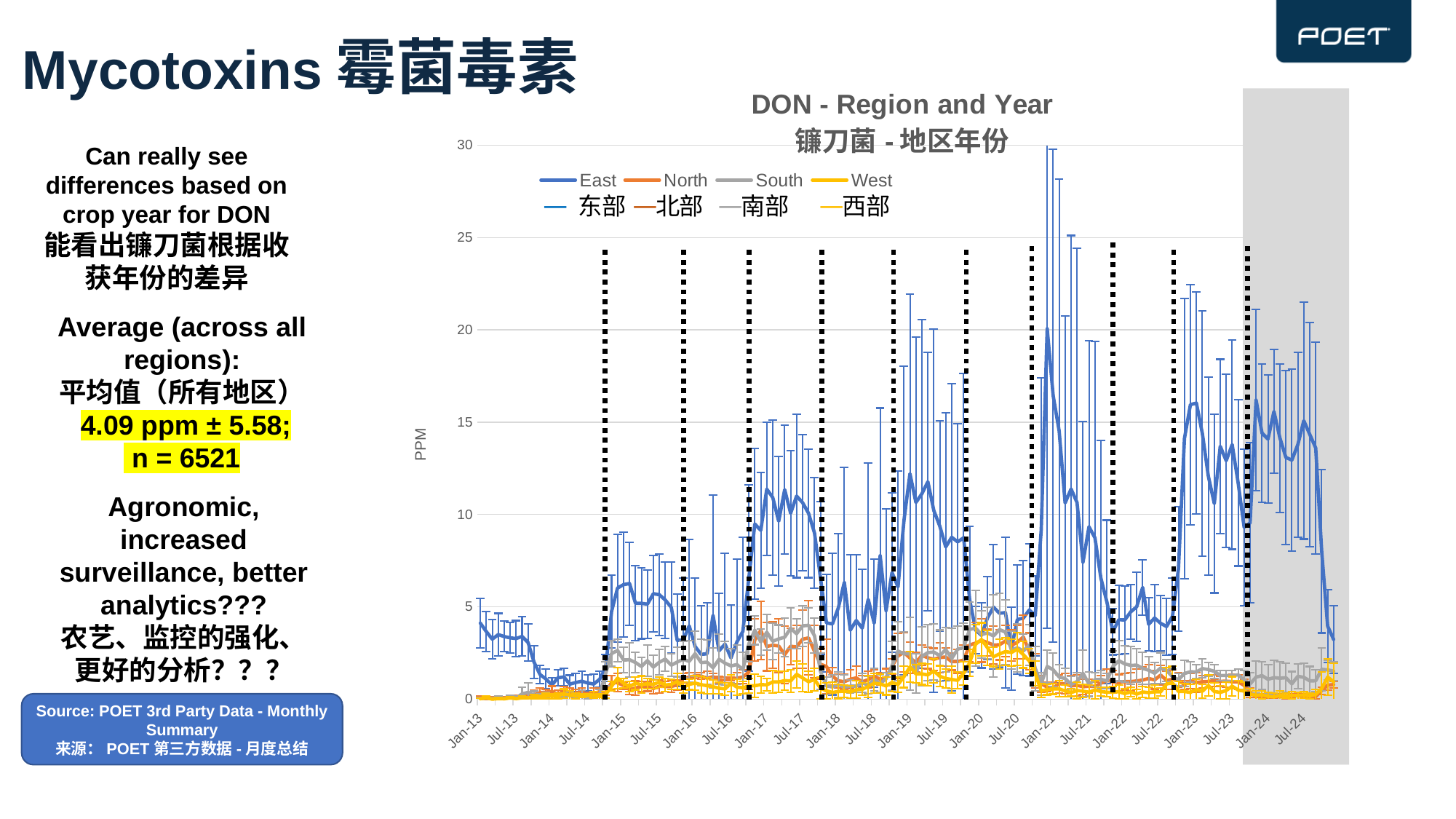

# Mycotoxins霉菌毒素

### Chart: DON - Region and Year
镰刀菌-地区年份

| Category |  |  |  |  |
|---|---|---|---|---|
| 41275 | 4.1151515571 | 0.0500000017 | 0.0333333338 | 0.0222222226 |
| 41306 | 3.6593750045 | 0.028571429 | 0.0666666677 | 0.0666666689 |
| 41334 | 3.2481481527 | 0.0538461546 | 0.0181818185 | 0.0 |
| 41365 | 3.4944444762 | 0.0500000007 | 0.0555555572 | 0.0250000004 |
| 41395 | 3.388888874 | 0.0500000007 | 0.028571429 | 0.0142857145 |
| 41426 | 3.3200000008 | 0.0800000012 | 0.1000000027 | 0.0666666677 |
| 41456 | 3.2807692289 | 0.0833333358 | 0.0666666689 | 0.0250000004 |
| 41487 | 3.3967741709 | 0.0800000012 | 0.2833333363 | 0.0714285725 |
| 41518 | 3.0675675692 | 0.1000000026 | 0.3666666705 | 0.0714285725 |
| 41548 | 2.0037037134 | 0.2266666671 | 0.208333334 | 0.1307692327 |
| 41579 | 1.3300000042 | 0.349999999 | 0.1166666684 | 0.114285716 |
| 41609 | 1.0909090814 | 0.3750000037 | 0.2200000063 | 0.1571428605 |
| 41640 | 0.7625000123 | 0.4166666654 | 0.1666666716 | 0.1571428616 |
| 41671 | 1.1545454508 | 0.2600000009 | 0.1833333373 | 0.171428575 |
| 41699 | 1.2000000125 | 0.4416666757 | 0.2166666718 | 0.2923076961 |
| 41730 | 0.8111111157 | 0.2833333313 | 0.2000000055 | 0.2142857207 |
| 41760 | 0.9000000184 | 0.3000000057 | 0.1166666696 | 0.171428575 |
| 41791 | 0.9692307802 | 0.4166666692 | 0.2333333356 | 0.2000000055 |
| 41821 | 0.8714285961 | 0.1800000012 | 0.1333333353 | 0.2000000051 |
| 41852 | 0.8166666677 | 0.3166666726 | 0.1000000015 | 0.2285714341 |
| 41883 | 1.0750000129 | 0.400000001 | 0.2600000024 | 0.1333333361 |
| 41913 | 1.6949999988 | 0.3600000034 | 1.3785714241 | 0.2400000066 |
| 41944 | 4.7555555679 | 0.899999996 | 2.4692307344 | 0.7000000051 |
| 41974 | 6.018749997 | 0.8833333403 | 2.6333333254 | 1.1428571599 |
| 42005 | 6.1999999881 | 0.7400000095 | 2.1166666746 | 0.8571428742 |
| 42036 | 6.260000062 | 0.5166666768 | 2.1333333751 | 0.6857142895 |
| 42064 | 5.1923076373 | 0.5999999916 | 1.9799999952 | 0.8571428657 |
| 42095 | 5.1888889074 | 0.6800000131 | 1.7666666309 | 0.7833333462 |
| 42125 | 5.1400000334 | 0.6833333373 | 2.0833333035 | 0.8333333433 |
| 42156 | 5.7099999666 | 0.5714285842 | 1.7333333294 | 0.7999999991 |
| 42186 | 5.6555555926 | 0.699999994 | 1.9999999523 | 0.9263157907 |
| 42217 | 5.3636363528 | 0.6833333323 | 2.1666666667 | 0.7624999918 |
| 42248 | 4.9727272446 | 0.6833333472 | 1.8363636299 | 0.8000000053 |
| 42278 | 3.1823529426 | 0.7666666756 | 2.0083333502 | 0.9541666657 |
| 42309 | 3.19999996 | 1.1333333353 | 2.1571428605 | 0.6300000012 |
| 42339 | 3.9636363766 | 1.1833333472 | 2.0428571446 | 0.8000000119 |
| 42370 | 2.850000006 | 1.2666666706 | 2.462500006 | 0.8666666696 |
| 42401 | 2.425000038 | 1.2499999801 | 1.9799999833 | 0.7833333363 |
| 42430 | 2.4538461428 | 1.1333333552 | 2.0000000199 | 0.7285714149 |
| 42461 | 4.5363636017 | 1.2166666587 | 1.7000000079 | 0.671428574 |
| 42491 | 2.6153845695 | 1.0499999921 | 2.1571428648 | 0.5916666711 |
| 42522 | 2.9818182533 | 1.0400000215 | 1.949999998 | 0.5500000073 |
| 42552 | 2.2299999595 | 1.1000000238 | 1.7999999921 | 0.8500000089 |
| 42583 | 3.0999999557 | 1.1333333353 | 1.8714285578 | 0.649999996 |
| 42614 | 3.6714285442 | 1.2000000119 | 1.5999999866 | 0.6142857245 |
| 42644 | 6.5611111389 | 1.4625000134 | 2.9999999892 | 0.7200000073 |
| 42675 | 9.4852941878 | 3.2072222432 | 3.736363606 | 0.7222222404 |
| 42705 | 9.1421051527 | 3.7263157681 | 3.0999999597 | 0.7857142815 |
| 42736 | 11.374999881 | 2.8499999642 | 3.6214285578 | 0.7714285765 |
| 42767 | 10.922222402 | 2.9222222302 | 3.1333333055 | 0.9312500171 |
| 42795 | 9.6375001073 | 2.8777777884 | 3.2599999825 | 0.9285714243 |
| 42826 | 11.346153809 | 2.4111110982 | 3.3555555079 | 0.9999999851 |
| 42856 | 10.066666603 | 2.8625000119 | 3.8374999762 | 0.985714293 |
| 42887 | 11.0 | 2.8285714388 | 3.5399999857 | 1.3444444405 |
| 42917 | 10.645454623 | 3.2428571156 | 3.966666672 | 1.1500000194 |
| 42948 | 10.066666762 | 3.3166666627 | 3.9999999762 | 0.9428571526 |
| 42979 | 9.0 | 2.5888889233 | 3.4333333042 | 1.066666661 |
| 43009 | 6.5692307949 | 1.8909090974 | 1.4999999988 | 0.5933333298 |
| 43040 | 4.1294117815 | 1.7636363831 | 0.7083333408 | 0.447058821 |
| 43070 | 4.0714285544 | 1.2444444448 | 0.6599999979 | 0.3571428657 |
| 43101 | 4.9437500127 | 0.9899999946 | 0.7833333189 | 0.414285729 |
| 43132 | 6.328571277 | 0.9444444527 | 0.650000006 | 0.4285714382 |
| 43160 | 3.7374999672 | 1.0777777673 | 0.7000000129 | 0.3857142915 |
| 43191 | 4.2583333353 | 1.1500000153 | 0.7000000129 | 0.5142857166 |
| 43221 | 3.8444444603 | 0.9400000051 | 0.8800000072 | 0.5285714375 |
| 43252 | 5.4000000238 | 1.0555555705 | 0.7599999934 | 0.6857142874 |
| 43282 | 4.1153846612 | 1.2444444365 | 1.0666666627 | 0.8571428657 |
| 43313 | 7.7666667302 | 1.0777777798 | 0.8399999857 | 0.8285714367 |
| 43344 | 4.7899999619 | 1.1777777804 | 1.0999999983 | 0.7142857239 |
| 43374 | 6.8538461282 | 1.7642857347 | 1.8100000143 | 0.900000001 |
| 43405 | 6.0799998283 | 2.3400000095 | 2.6000000189 | 0.7875000052 |
| 43435 | 9.6749999225 | 2.5333333095 | 2.4555555781 | 1.2142857143 |
| 43466 | 12.209999943 | 2.2266666889 | 2.4599999666 | 1.7499999957 |
| 43497 | 10.650000024 | 1.9899999976 | 1.3833333453 | 1.3666666746 |
| 43525 | 11.123076806 | 2.3714285833 | 2.314285687 | 1.3666666746 |
| 43556 | 11.777777672 | 2.238461577 | 2.5199999332 | 1.3124999925 |
| 43586 | 10.220000029 | 2.157142852 | 2.5499999821 | 1.5333333115 |
| 43617 | 9.375 | 2.25 | 2.350000004 | 1.2374999933 |
| 43647 | 8.2444445027 | 2.2812499925 | 2.685714313 | 1.1181818084 |
| 43678 | 8.7666668097 | 2.0300000072 | 2.1999999523 | 1.0599999964 |
| 43709 | 8.5181818875 | 2.0384615568 | 2.7090908885 | 1.0181818361 |
| 43739 | 8.7428571497 | 2.1076923059 | 2.7923076841 | 1.3999999996 |
| 43770 | 5.3999999762 | 2.9299999893 | 3.7777778308 | 1.9619047471 |
| 43800 | 3.7399999619 | 3.0333333313 | 3.8428571565 | 2.9759999752 |
| 43831 | 3.455555545 | 3.1846153828 | 3.4999999603 | 3.2299999952 |
| 43862 | 4.4000000689 | 3.063636368 | 3.5849999964 | 2.7818181623 |
| 43891 | 4.9874999821 | 2.9307692143 | 3.4222222302 | 2.2916666567 |
| 43922 | 4.6500000358 | 2.9428571974 | 3.7692307692 | 2.4454545324 |
| 43952 | 4.685714313 | 3.149999996 | 3.6285714422 | 2.5749999881 |
| 43983 | 2.7333333492 | 2.8999999932 | 2.6714285612 | 2.5249999911 |
| 44013 | 4.3124999553 | 3.0833333333 | 2.7777777778 | 2.7111110687 |
| 44044 | 4.3874999732 | 3.3666666349 | 2.6125000119 | 2.4100000143 |
| 44075 | 4.8250001073 | 2.5777777831 | 2.9285713945 | 2.0666666776 |
| 44105 | 4.5200000048 | 1.5187500082 | 1.6599999766 | 1.3941176446 |
| 44136 | 9.1615385642 | 0.8300000027 | 0.8333333358 | 0.4500000036 |
| 44166 | 20.066666524 | 0.6499999985 | 1.7699999899 | 0.5142857113 |
| 44197 | 16.441666782 | 0.5999999955 | 1.5888888919 | 0.5571428644 |
| 44228 | 14.530000305 | 0.8333333433 | 1.2000000057 | 0.5571428665 |
| 44256 | 10.62500006 | 0.8333333495 | 1.1124999914 | 0.4428571505 |
| 44287 | 11.38181823 | 0.7166666687 | 0.799999997 | 0.3500000071 |
| 44317 | 10.650000006 | 0.7499999963 | 0.9500000179 | 0.4666666687 |
| 44348 | 7.4125001132 | 0.6666666692 | 1.399999996 | 0.4333333435 |
| 44378 | 9.3374999464 | 0.7000000051 | 0.8166666639 | 0.3714285844 |
| 44409 | 8.7375000119 | 0.6888888942 | 1.0499999921 | 0.5000000085 |
| 44440 | 6.5473684198 | 0.8571428699 | 1.0750000104 | 0.4083333376 |
| 44470 | 5.2631577881 | 1.0214285723 | 0.9875000045 | 0.3720000041 |
| 44501 | 3.6538462089 | 0.9333333373 | 1.7666666508 | 0.3749999963 |
| 44531 | 4.2999999788 | 0.8874999955 | 2.0799999833 | 0.4000000092 |
| 44562 | 4.2888889313 | 0.9499999881 | 1.9111111098 | 0.2999999991 |
| 44593 | 4.7250000238 | 0.949999998 | 1.825000003 | 0.3875000076 |
| 44621 | 5.000000053 | 0.9833333294 | 1.8399999678 | 0.2714285755 |
| 44652 | 6.0483870891 | 1.0333333611 | 1.6666666733 | 0.3857142893 |
| 44682 | 4.0545454025 | 1.1166666547 | 1.5666666561 | 0.3500000002 |
| 44713 | 4.3937500268 | 1.0400000334 | 1.4000000119 | 0.4000000097 |
| 44743 | 4.1083333393 | 1.300000002 | 1.6833333373 | 0.3888888947 |
| 44774 | 3.9300000072 | 1.0222222143 | 1.5545454459 | 0.8250000061 |
| 44805 | 4.4909091321 | 1.0666666693 | 1.212500006 | 0.8749999874 |
| 44835 | 7.0647058767 | 1.0411764769 | 1.0538461575 | 0.4166666704 |
| 44866 | 14.111111155 | 0.775000006 | 1.3875000179 | 0.4100000009 |
| 44896 | 15.952631674 | 0.9888888896 | 1.4818181775000001 | 0.3625000007 |
| 44927 | 16.03846141 | 0.9 | 1.47272725 | 0.5250000097 |
| 44958 | 14.387499988 | 0.9428571463 | 1.6538461493 | 0.4250000101 |
| 44986 | 12.07777773 | 0.957142864 | 1.599999999 | 0.7375000147 |
| 45017 | 10.590909134 | 1.0000000135 | 1.5083333353 | 0.4125000015 |
| 45047 | 13.693750128 | 0.9636363712 | 1.2769230833 | 0.3625000119 |
| 45078 | 12.913333352 | 0.9700000048 | 1.2818182002 | 0.4666666836 |
| 45108 | 13.783333182 | 0.9444444246 | 1.2714285723 | 0.700000019 |
| 45139 | 11.709091056 | 0.9300000072 | 1.3142857211 | 0.4916666678 |
| 45170 | 9.3100000143 | 0.7461538613 | 1.0521739158 | 0.4350000031 |
| 45200 | 9.5444445279 | 0.3437500042 | 0.8230769216 | 0.2764705902 |
| 45231 | 16.199999873 | 0.1875000037 | 1.19090911 | 0.2000000067 |
| 45261 | 14.409090981 | 0.2000000038 | 1.2733333285 | 0.2375000063 |
| 45292 | 14.083999971 | 0.200000003 | 1.0727272711 | 0.1555555562 |
| 45323 | 15.58000004 | 0.1777777837 | 1.1625000201 | 0.1181818186 |
| 45352 | 14.141666691 | 0.1875000047 | 1.1333333304 | 0.1999999993 |
| 45383 | 13.089473674 | 0.1625000043 | 1.1583333289 | 0.1750000045 |
| 45413 | 12.94722218 | 0.1875000047 | 0.8272727288 | 0.2000000011 |
| 45444 | 13.787671233 | 0.2000000048 | 1.2363636385 | 0.1888888909 |
| 45474 | 15.080000002 | 0.1875000037 | 1.179999993 | 0.2250000034 |
| 45505 | 14.335849056 | 0.1750000035 | 0.9888888937 | 0.1750000026 |
| 45536 | 13.602999938 | 0.133333337 | 0.9923076888 | 0.254545459 |
| 45566 | 8.0152173638 | 0.4545454593 | 1.6126666824 | 0.570833326 |
| 45597 | 3.9531250279 | 0.7555555544 | 1.5846153819 | 1.1928571612 |
| 45627 | 3.233333336 | 0.7888888982 | 1.5142857007 | 0.9400000125 |
Can really see differences based on crop year for DON
能看出镰刀菌根据收获年份的差异

Average (across all regions):
平均值（所有地区）
 4.09 ppm ± 5.58;
 n = 6521
Agronomic, increased surveillance, better analytics???
农艺、监控的强化、更好的分析？？？
Source: POET 3rd Party Data - Monthly Summary
来源：POET第三方数据-月度总结